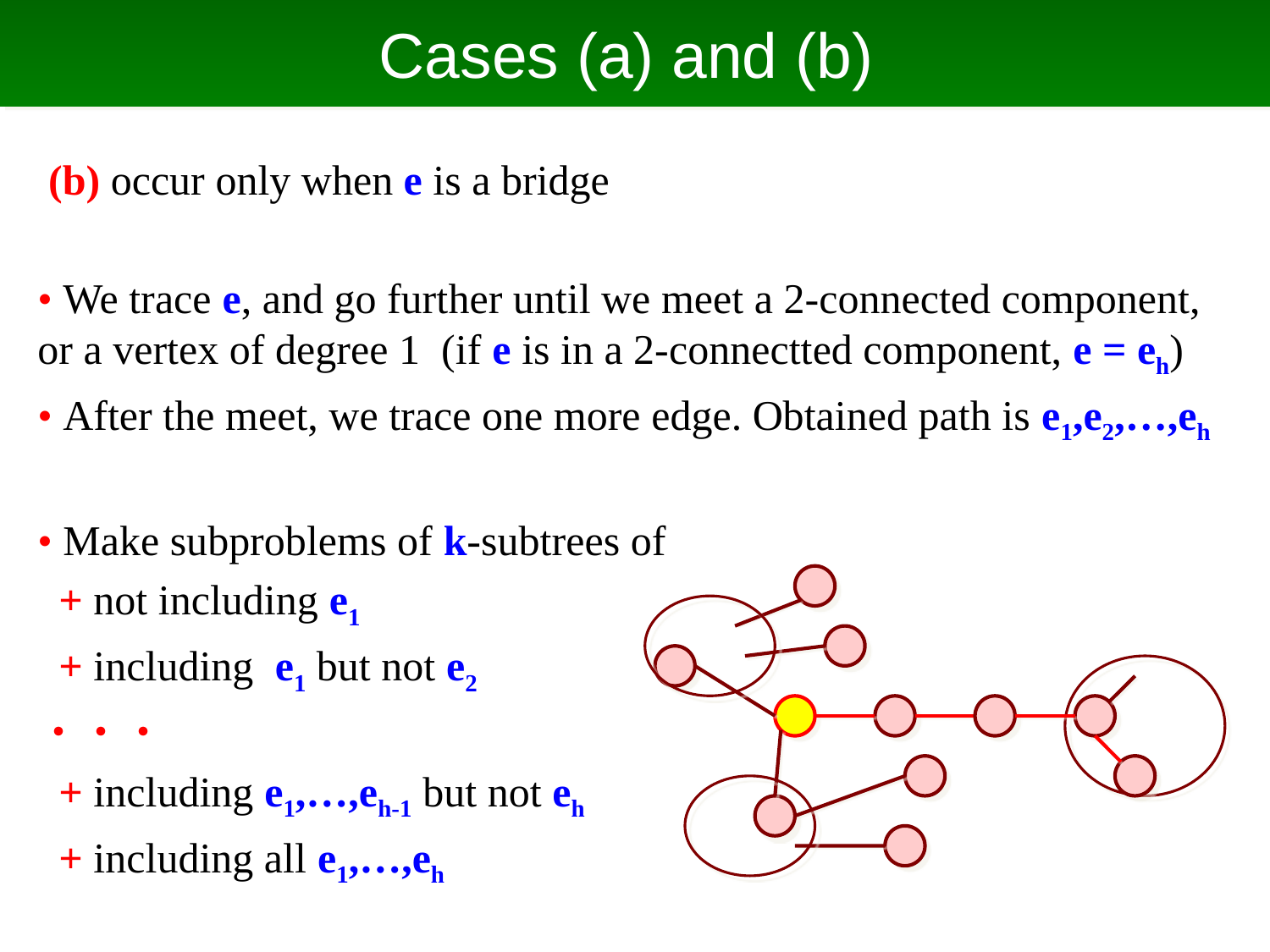

# Cases (a) and (b)
 (b) occur only when e is a bridge

• We trace e, and go further until we meet a 2-connected component, or a vertex of degree 1  (if e is in a 2-connectted component, e = eh)
• After the meet, we trace one more edge. Obtained path is e1,e2,…,eh

• Make subproblems of k-subtrees of
  + not including e1
  + including  e1 but not e2
・・・
  + including e1,…,eh-1 but not eh
  + including all e1,…,eh